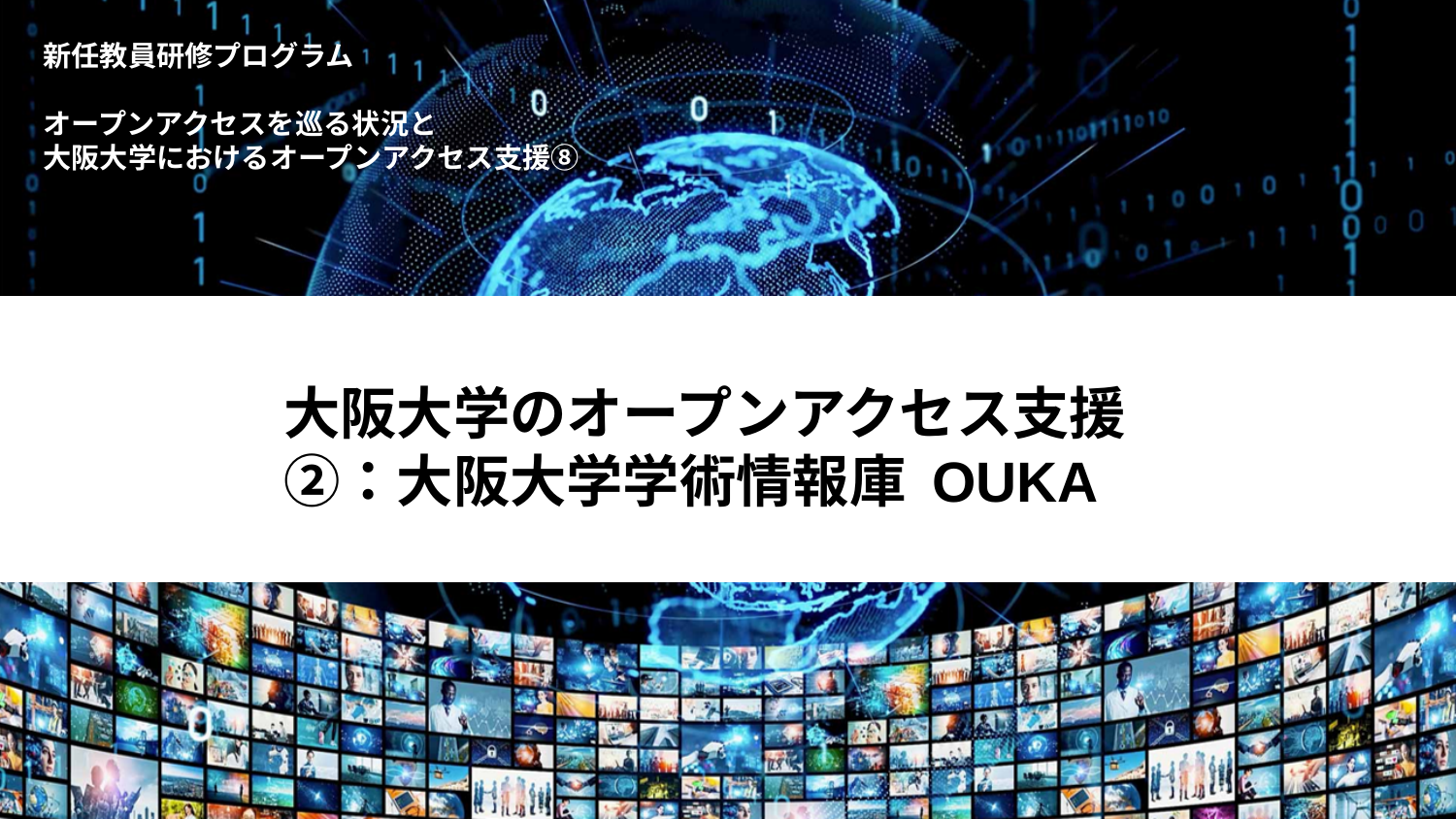

新任教員研修プログラム
オープンアクセスを巡る状況と
大阪大学におけるオープンアクセス支援⑧
# 大阪大学のオープンアクセス支援②：大阪大学学術情報庫 OUKA